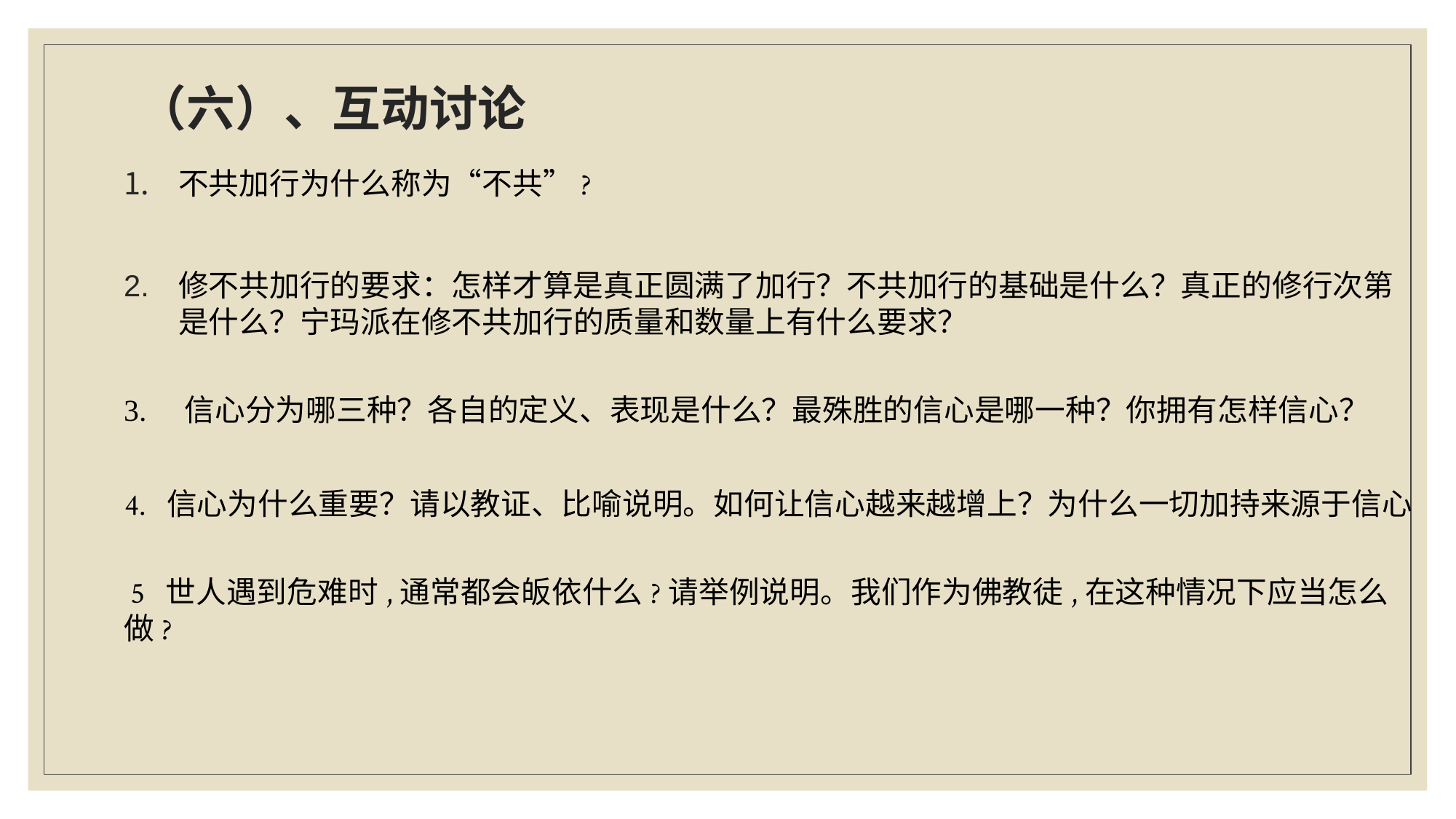

# （六）、互动讨论
不共加行为什么称为“不共”?

修不共加行的要求：怎样才算是真正圆满了加行？不共加行的基础是什么？真正的修行次第是什么？宁玛派在修不共加行的质量和数量上有什么要求？

3.    信心分为哪三种？各自的定义、表现是什么？最殊胜的信心是哪一种？你拥有怎样信心？

     4.  信心为什么重要？请以教证、比喻说明。如何让信心越来越增上？为什么一切加持来源于信心

 5  世人遇到危难时,通常都会皈依什么?请举例说明。我们作为佛教徒,在这种情况下应当怎么做?